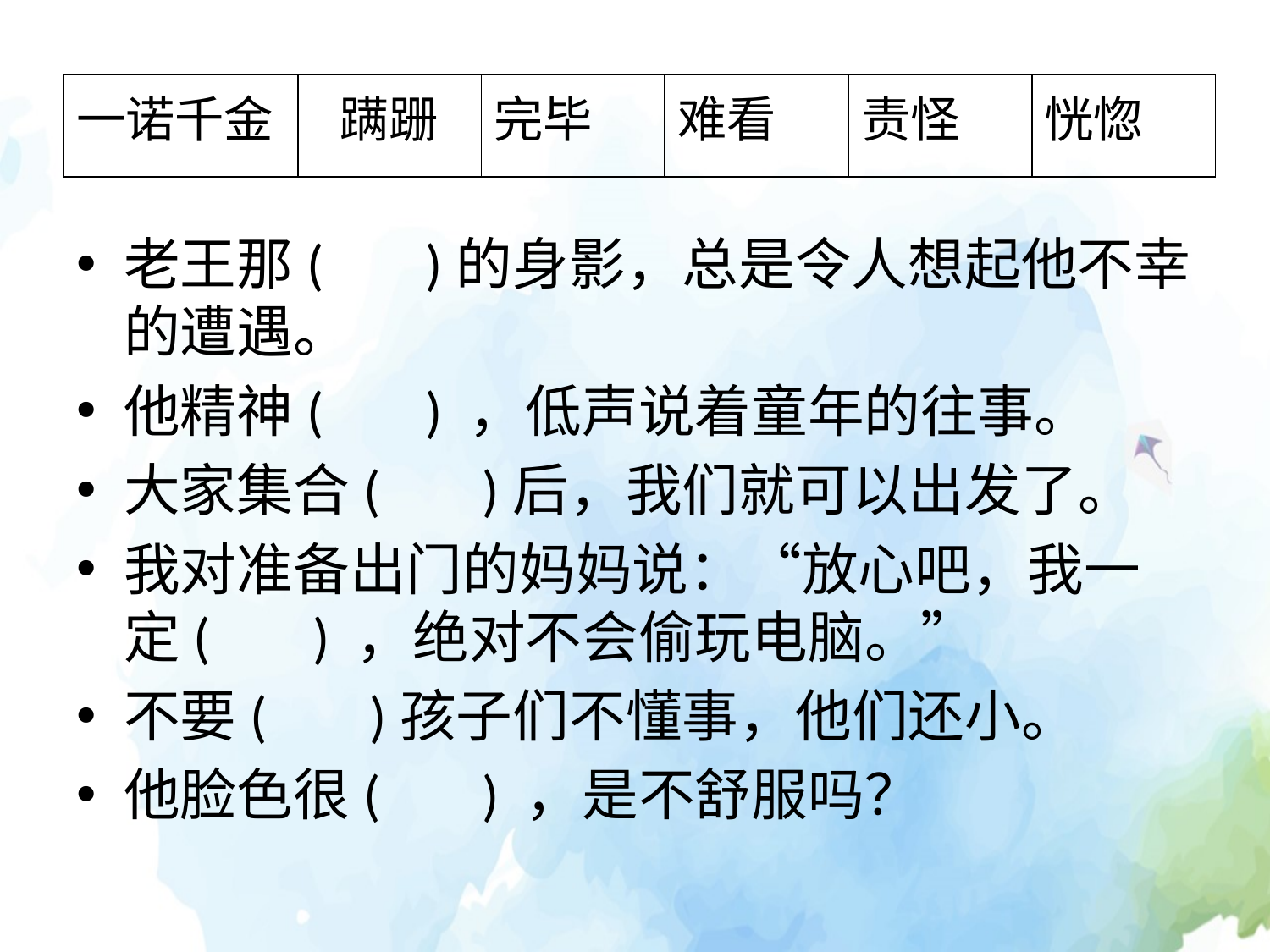

| 一诺千金 | 蹒跚 | 完毕 | 难看 | 责怪 | 恍惚 |
| --- | --- | --- | --- | --- | --- |
老王那(        )的身影，总是令人想起他不幸的遭遇。
他精神(        ) ，低声说着童年的往事。
大家集合(        )后，我们就可以出发了。
我对准备出门的妈妈说：“放心吧，我一定(        ) ，绝对不会偷玩电脑。”
不要(        )孩子们不懂事，他们还小。
他脸色很(        ) ，是不舒服吗？

# -